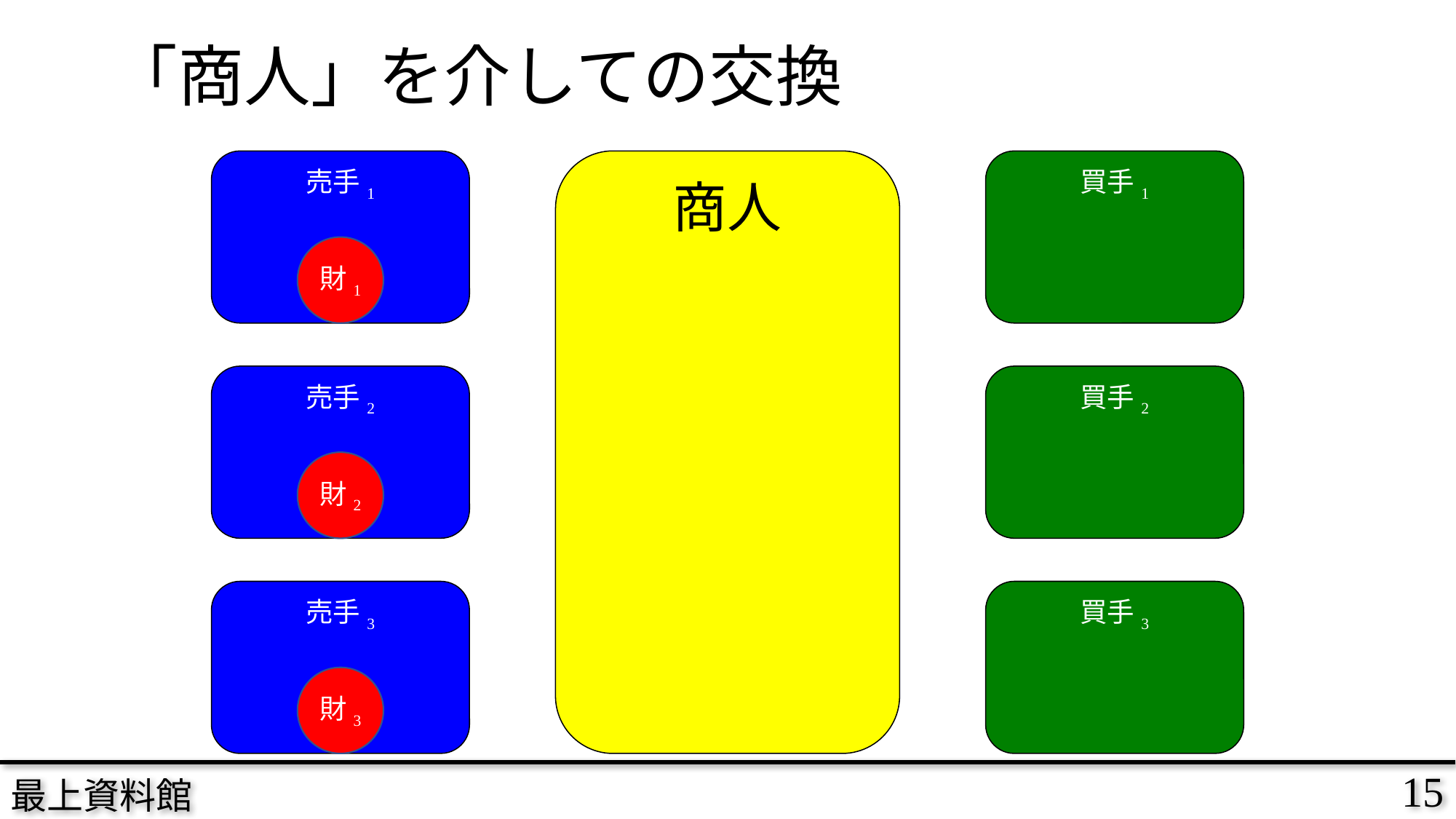

# 「商人」を介しての交換
売手1
買手1
商人
財1
売手2
買手2
財2
売手3
買手3
財3